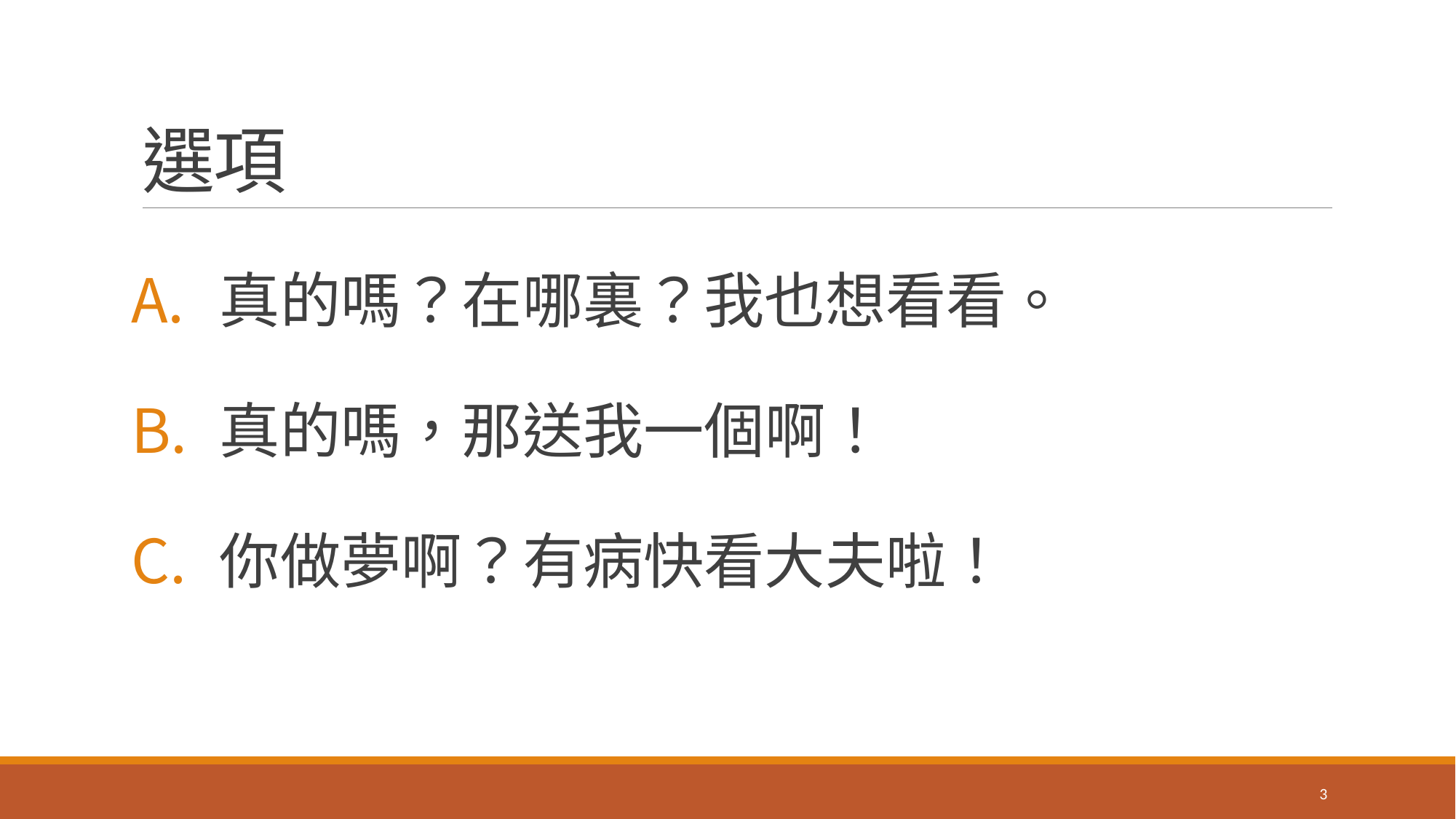

# 選項
真的嗎？在哪裏？我也想看看。
真的嗎，那送我一個啊！
你做夢啊？有病快看大夫啦！
3